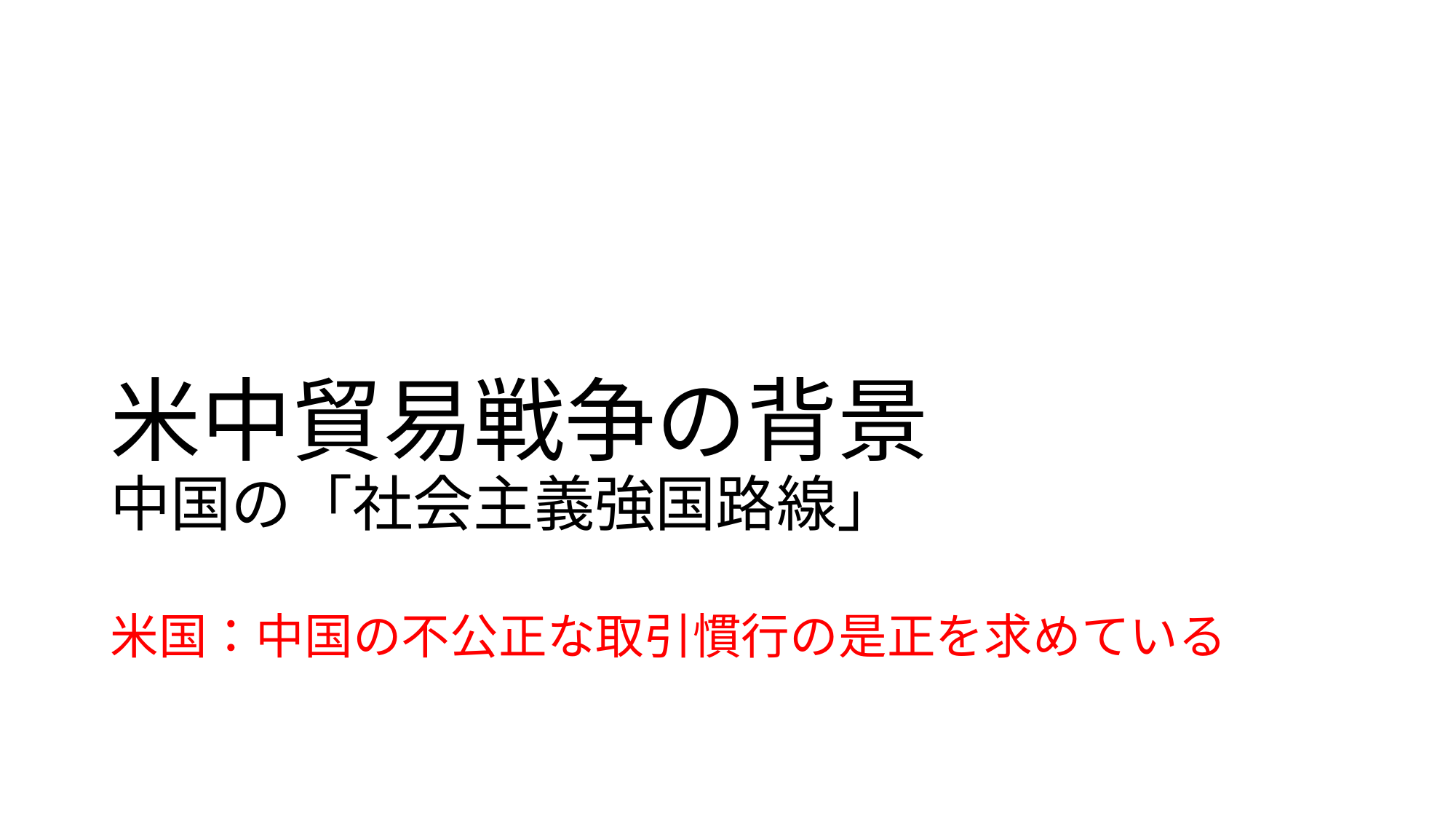

# 米中貿易戦争の背景 中国の「社会主義強国路線」

米国：中国の不公正な取引慣行の是正を求めている